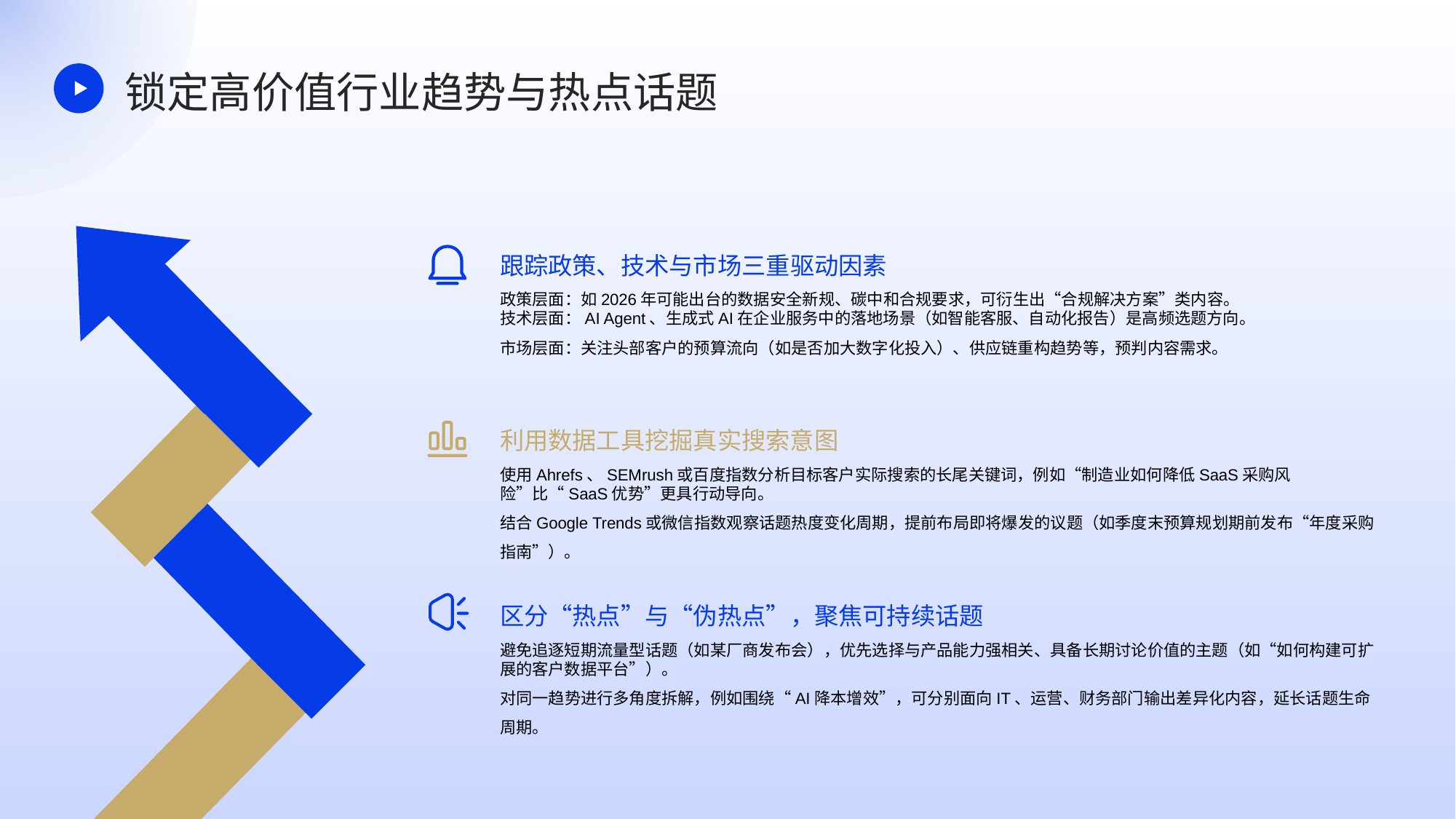

锁定高价值行业趋势与热点话题

跟踪政策、技术与市场三重驱动因素

政策层面：如2026年可能出台的数据安全新规、碳中和合规要求，可衍生出“合规解决方案”类内容。
技术层面：AI Agent、生成式AI在企业服务中的落地场景（如智能客服、自动化报告）是高频选题方向。
市场层面：关注头部客户的预算流向（如是否加大数字化投入）、供应链重构趋势等，预判内容需求。

利用数据工具挖掘真实搜索意图

使用Ahrefs、SEMrush或百度指数分析目标客户实际搜索的长尾关键词，例如“制造业如何降低SaaS采购风险”比“SaaS优势”更具行动导向。
结合Google Trends或微信指数观察话题热度变化周期，提前布局即将爆发的议题（如季度末预算规划期前发布“年度采购指南”）。

区分“热点”与“伪热点”，聚焦可持续话题

避免追逐短期流量型话题（如某厂商发布会），优先选择与产品能力强相关、具备长期讨论价值的主题（如“如何构建可扩展的客户数据平台”）。
对同一趋势进行多角度拆解，例如围绕“AI降本增效”，可分别面向IT、运营、财务部门输出差异化内容，延长话题生命周期。